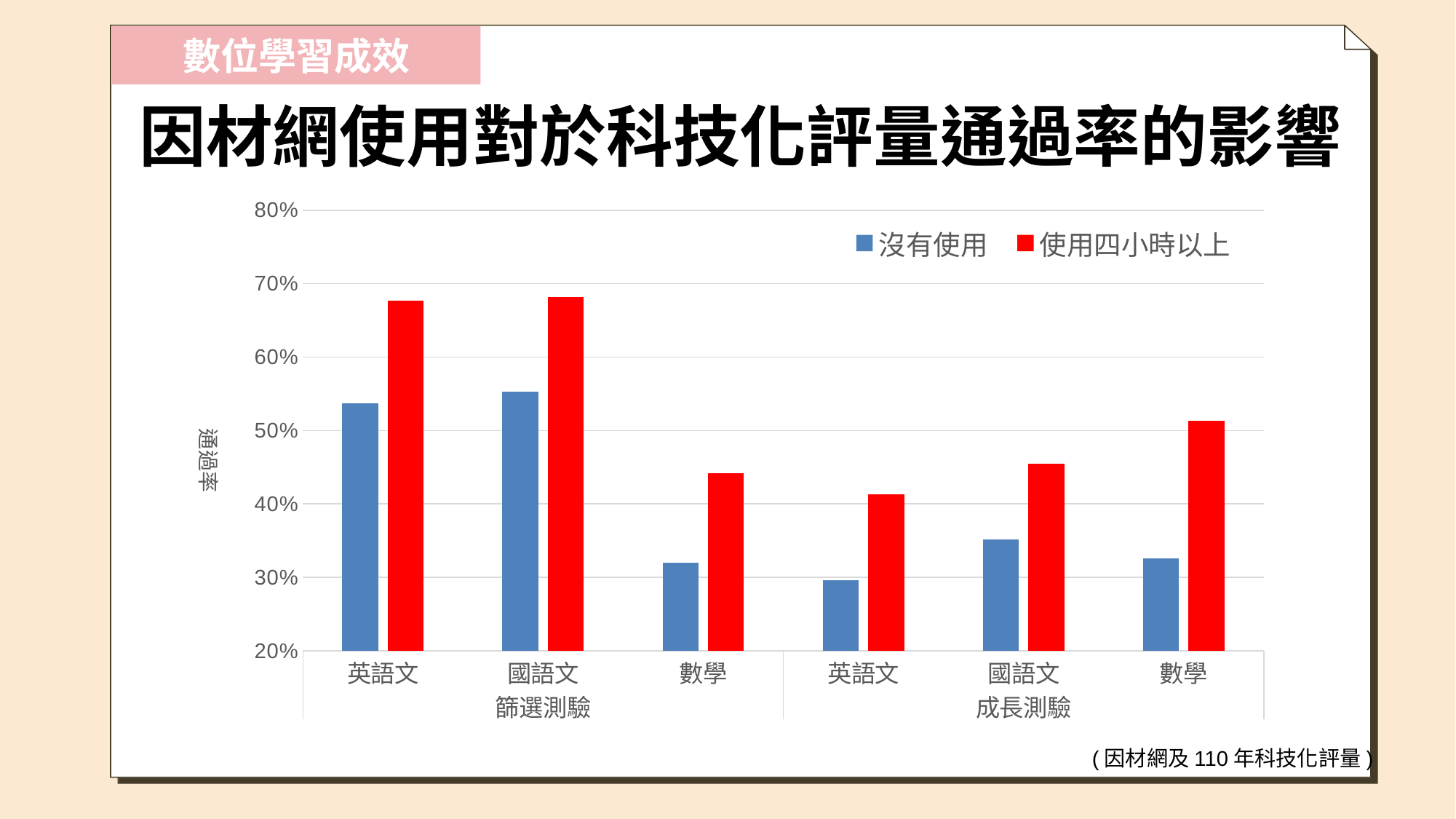

# 因材網使用對於科技化評量通過率的影響

數位學習成效

### Chart

| Category | 沒有使用 | 使用四小時以上 |
|---|---|---|
| 英語文 | 0.537 | 0.677 |
| 國語文 | 0.553 | 0.682 |
| 數學 | 0.32 | 0.442 |
| 英語文 | 0.296 | 0.413 |
| 國語文 | 0.352 | 0.455 |
| 數學 | 0.326 | 0.513 |
21
(因材網及110年科技化評量)